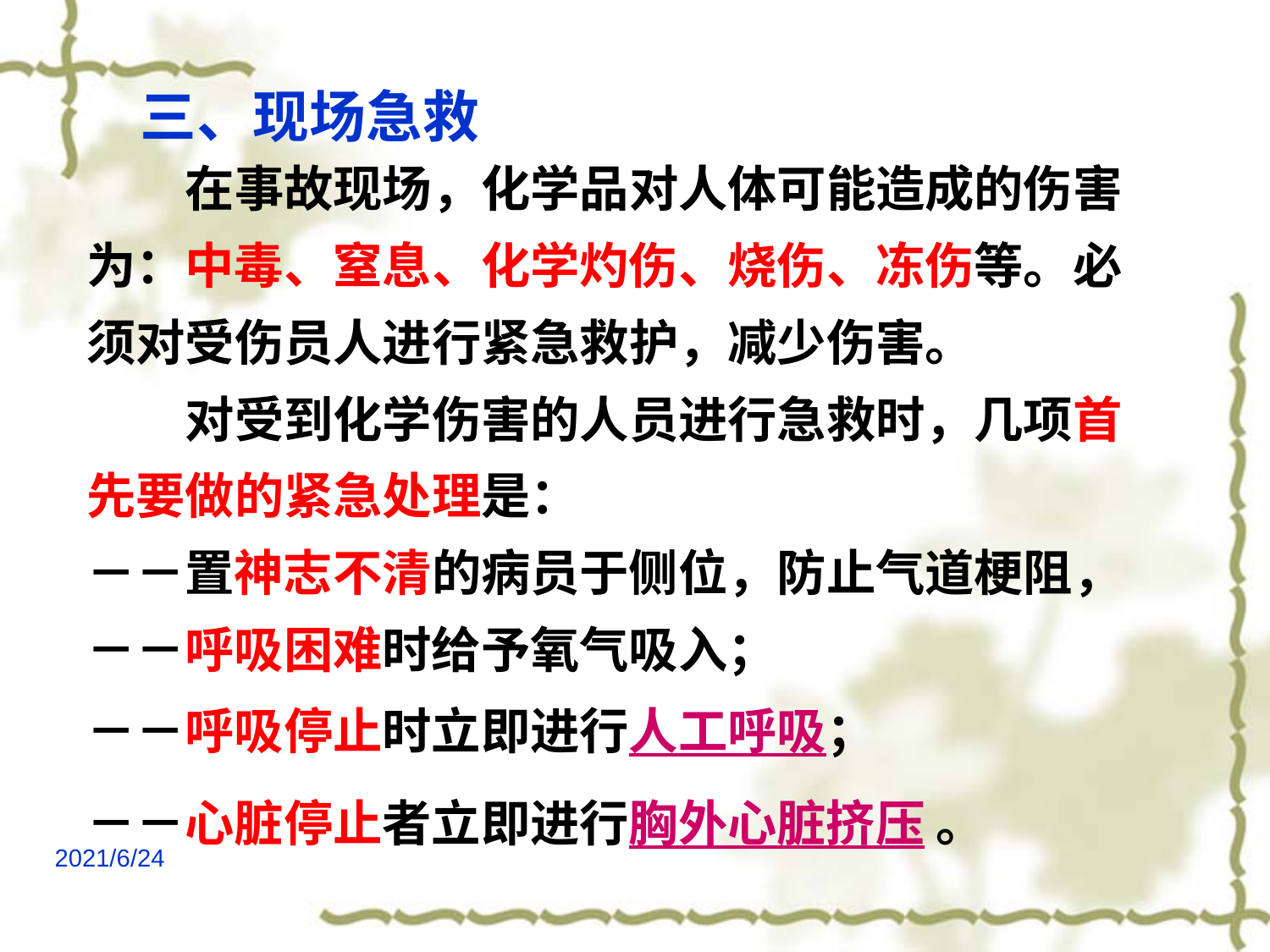

三、现场急救
　　在事故现场，化学品对人体可能造成的伤害为：中毒、窒息、化学灼伤、烧伤、冻伤等。必须对受伤员人进行紧急救护，减少伤害。
　　对受到化学伤害的人员进行急救时，几项首先要做的紧急处理是：
－－置神志不清的病员于侧位，防止气道梗阻，－－呼吸困难时给予氧气吸入；
－－呼吸停止时立即进行人工呼吸；
－－心脏停止者立即进行胸外心脏挤压 。
2021/6/24